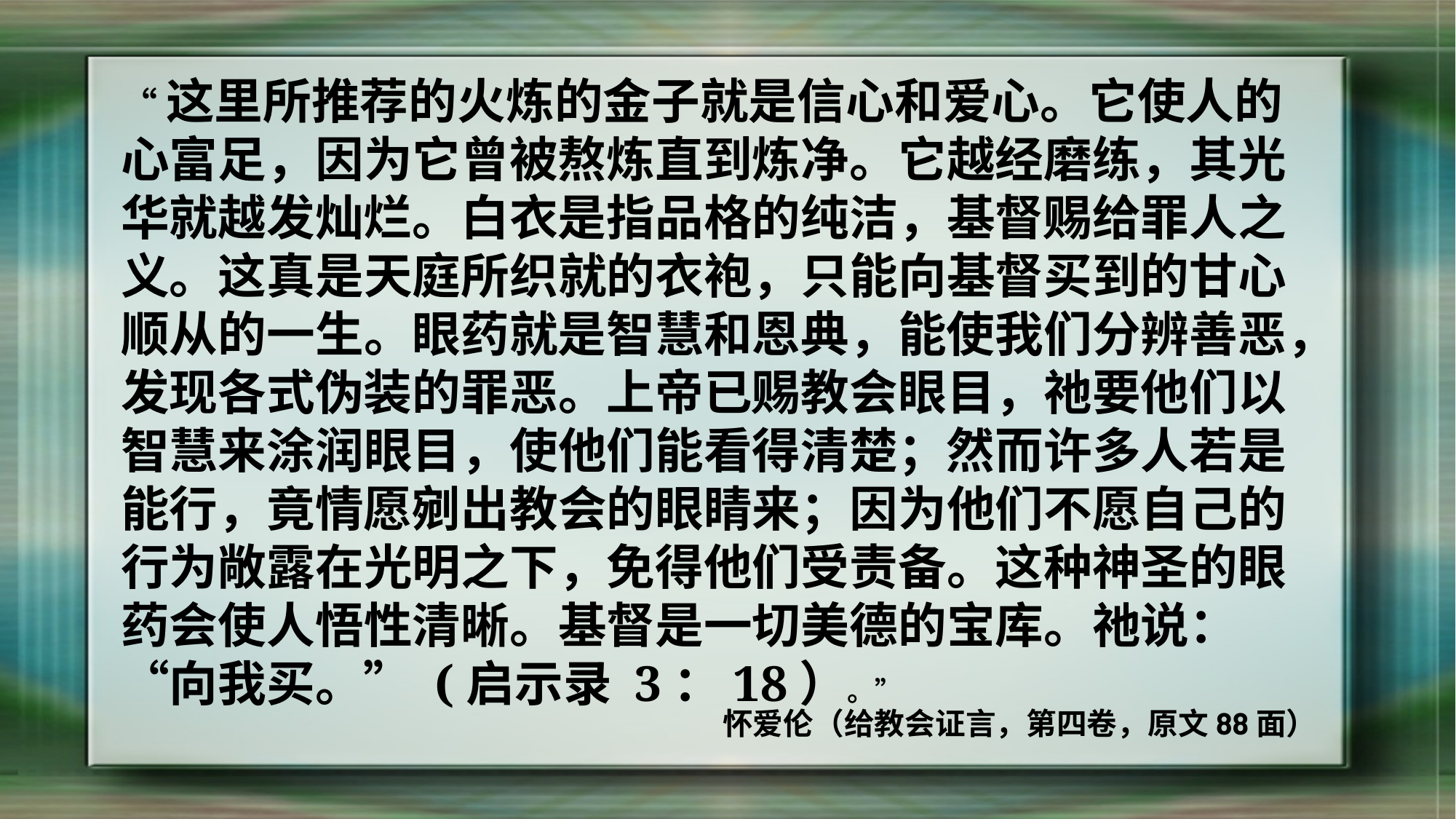

“这里所推荐的火炼的金子就是信心和爱心。它使人的心富足，因为它曾被熬炼直到炼净。它越经磨练，其光华就越发灿烂。白衣是指品格的纯洁，基督赐给罪人之义。这真是天庭所织就的衣袍，只能向基督买到的甘心顺从的一生。眼药就是智慧和恩典，能使我们分辨善恶，发现各式伪装的罪恶。上帝已赐教会眼目，祂要他们以智慧来涂润眼目，使他们能看得清楚；然而许多人若是能行，竟情愿剜出教会的眼睛来；因为他们不愿自己的行为敞露在光明之下，免得他们受责备。这种神圣的眼药会使人悟性清晰。基督是一切美德的宝库。祂说：“向我买。” (启示录 3：18）。”
怀爱伦（给教会证言，第四卷，原文88面）